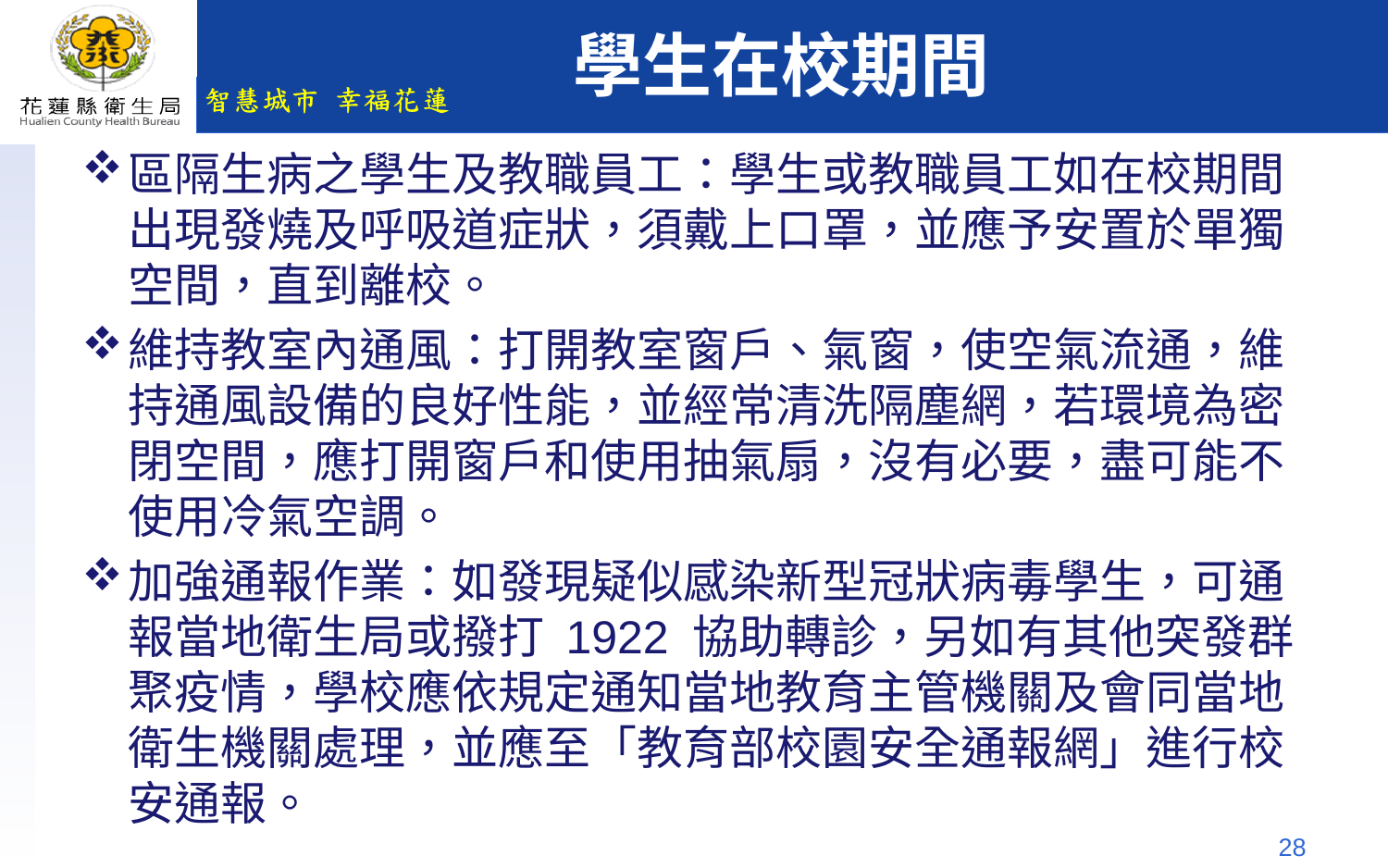

# 學生在校期間
區隔生病之學生及教職員工：學生或教職員工如在校期間出現發燒及呼吸道症狀，須戴上口罩，並應予安置於單獨空間，直到離校。
維持教室內通風：打開教室窗戶、氣窗，使空氣流通，維持通風設備的良好性能，並經常清洗隔塵網，若環境為密閉空間，應打開窗戶和使用抽氣扇，沒有必要，盡可能不使用冷氣空調。
加強通報作業：如發現疑似感染新型冠狀病毒學生，可通報當地衛生局或撥打 1922 協助轉診，另如有其他突發群聚疫情，學校應依規定通知當地教育主管機關及會同當地衛生機關處理，並應至「教育部校園安全通報網」進行校安通報。
28